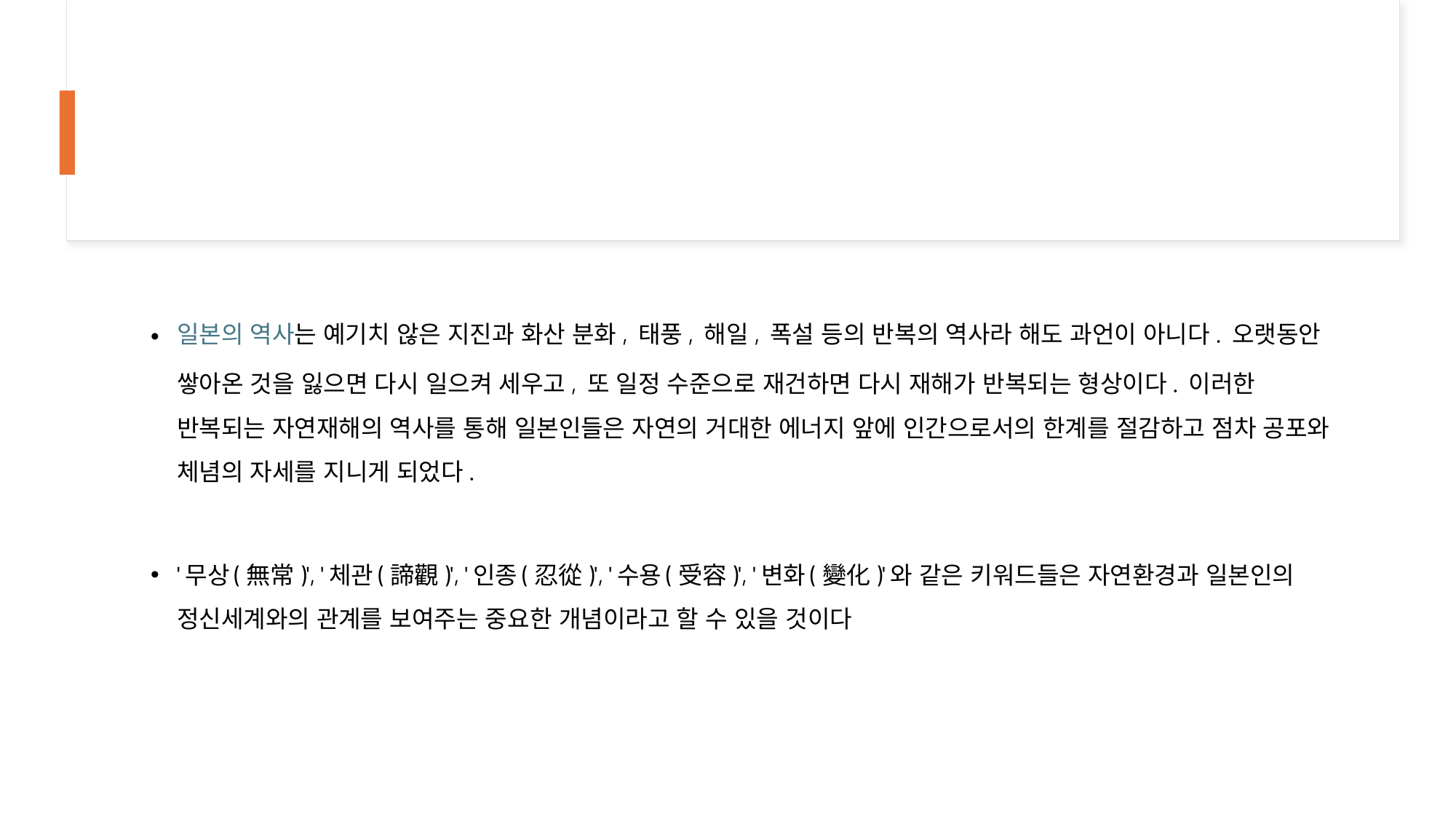

일본의 역사는 예기치 않은 지진과 화산 분화, 태풍, 해일, 폭설 등의 반복의 역사라 해도 과언이 아니다. 오랫동안 쌓아온 것을 잃으면 다시 일으켜 세우고, 또 일정 수준으로 재건하면 다시 재해가 반복되는 형상이다. 이러한 반복되는 자연재해의 역사를 통해 일본인들은 자연의 거대한 에너지 앞에 인간으로서의 한계를 절감하고 점차 공포와 체념의 자세를 지니게 되었다.

'무상(無常)', '체관(諦觀)', '인종(忍從)', '수용(受容)', '변화(變化)'와 같은 키워드들은 자연환경과 일본인의 정신세계와의 관계를 보여주는 중요한 개념이라고 할 수 있을 것이다